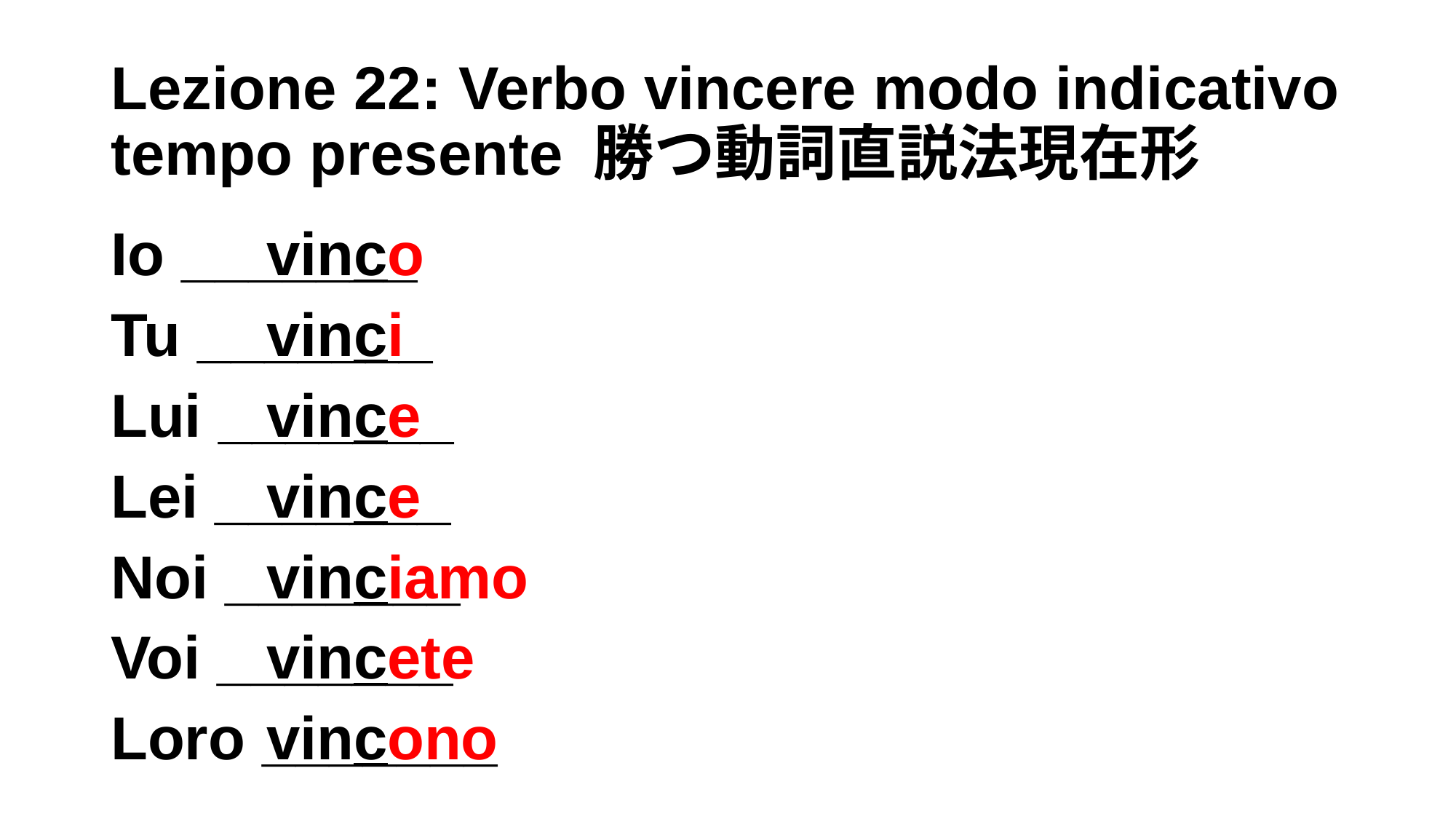

# Lezione 22: Verbo vincere modo indicativo tempo presente 勝つ動詞直説法現在形
Io _______
Tu _______
Lui _______
Lei _______
Noi _______
Voi _______
Loro _______

vinco
vinci
vince
vince
vinciamo
vincete
vincono